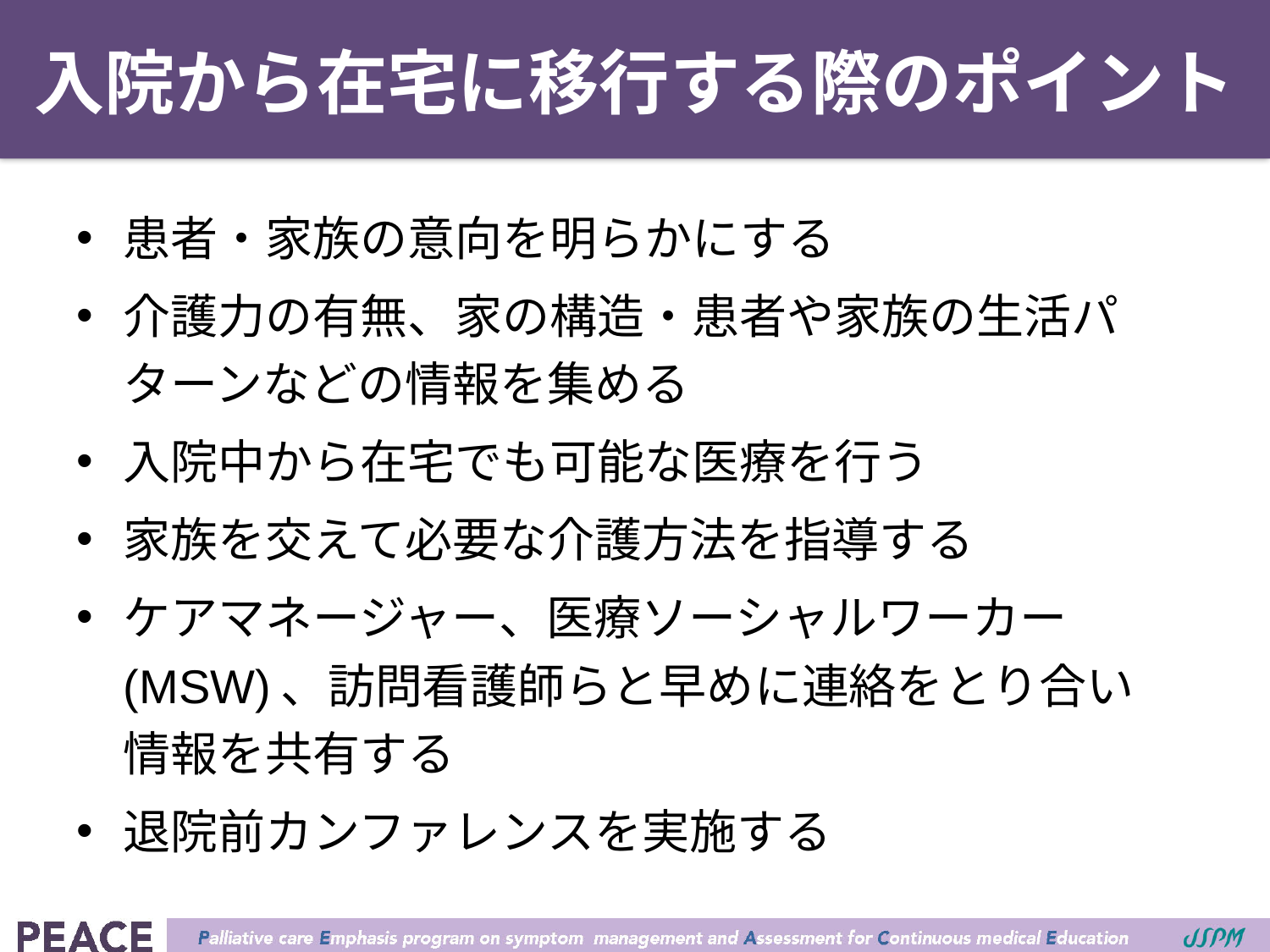

# 入院から在宅に移行する際のポイント
患者・家族の意向を明らかにする
介護力の有無、家の構造・患者や家族の生活パターンなどの情報を集める
入院中から在宅でも可能な医療を行う
家族を交えて必要な介護方法を指導する
ケアマネージャー、医療ソーシャルワーカー(MSW)、訪問看護師らと早めに連絡をとり合い
情報を共有する
退院前カンファレンスを実施する